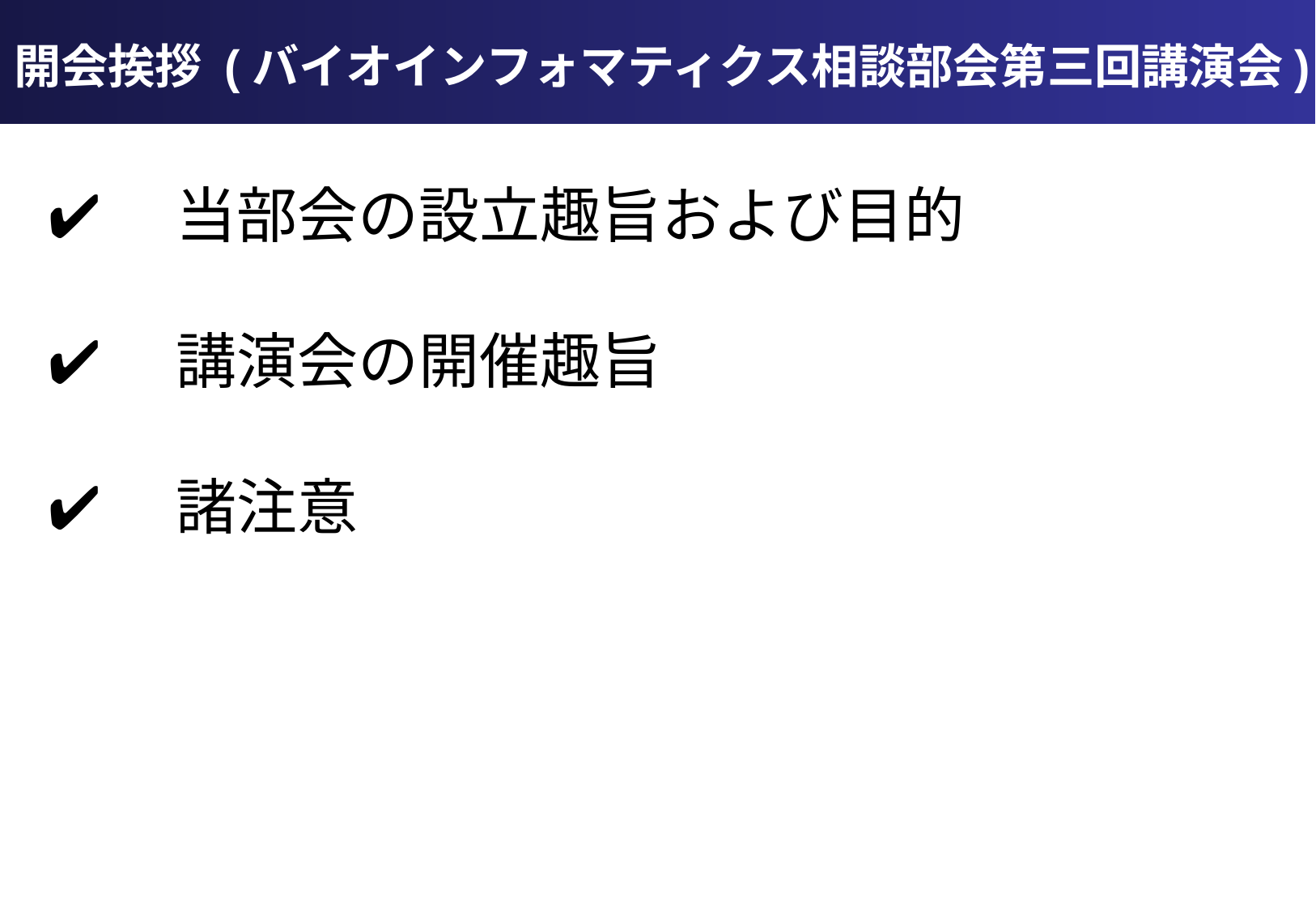

開会挨拶 (バイオインフォマティクス相談部会第三回講演会)
✔　当部会の設立趣旨および目的

✔　講演会の開催趣旨

✔　諸注意